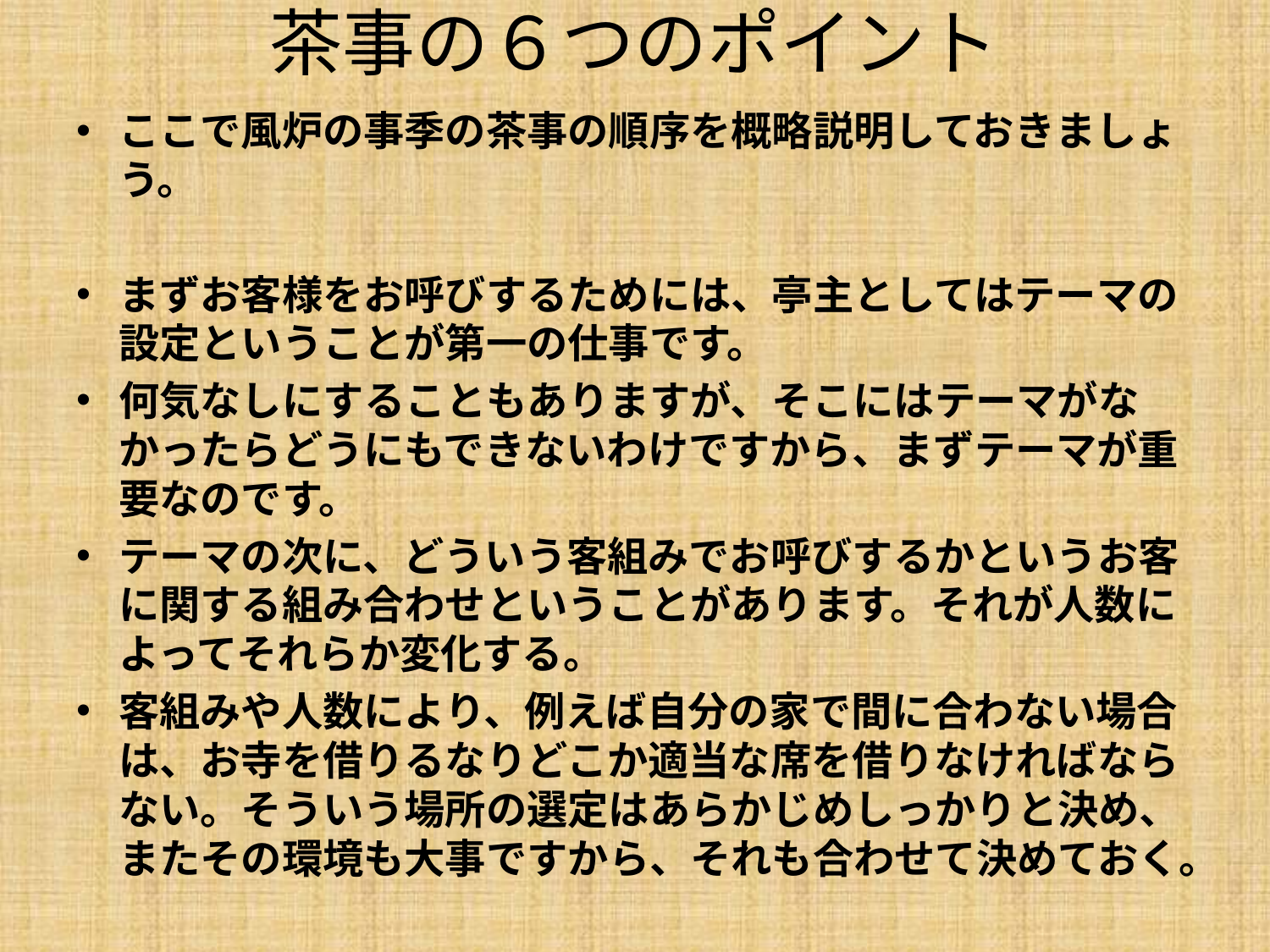

# 茶事の６つのポイント
ここで風炉の事季の茶事の順序を概略説明しておきましょう。

まずお客様をお呼びするためには、亭主としてはテーマの設定ということが第一の仕事です。
何気なしにすることもありますが、そこにはテーマがなかったらどうにもできないわけですから、まずテーマが重要なのです。
テーマの次に、どういう客組みでお呼びするかというお客に関する組み合わせということがあります。それが人数によってそれらか変化する。
客組みや人数により、例えば自分の家で間に合わない場合は、お寺を借りるなりどこか適当な席を借りなければならない。そういう場所の選定はあらかじめしっかりと決め、またその環境も大事ですから、それも合わせて決めておく。